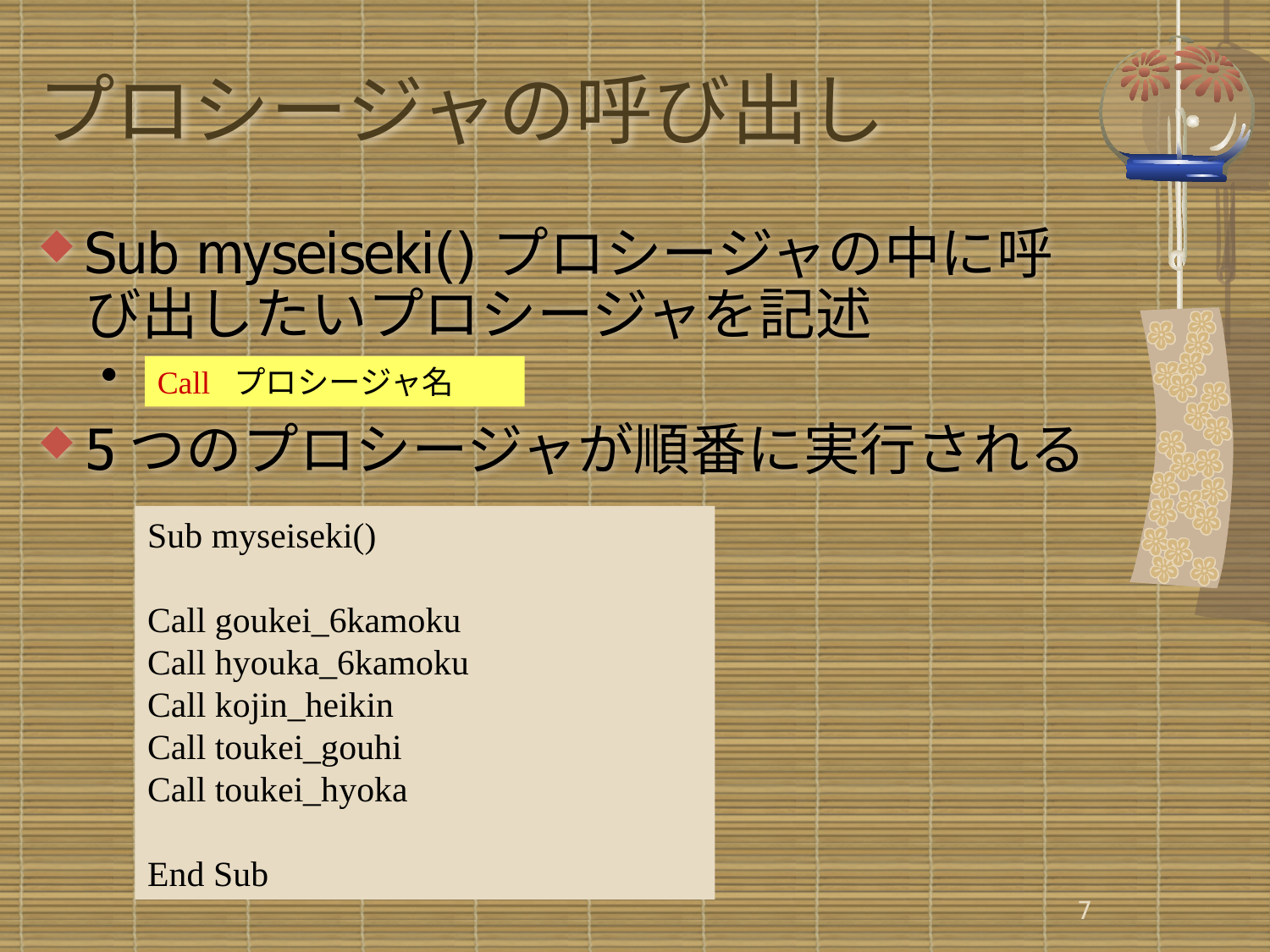

# プロシージャの呼び出し
Sub myseiseki()プロシージャの中に呼び出したいプロシージャを記述

5つのプロシージャが順番に実行される
Call  プロシージャ名
Sub myseiseki()

Call goukei_6kamoku
Call hyouka_6kamoku
Call kojin_heikin
Call toukei_gouhi
Call toukei_hyoka

End Sub
7